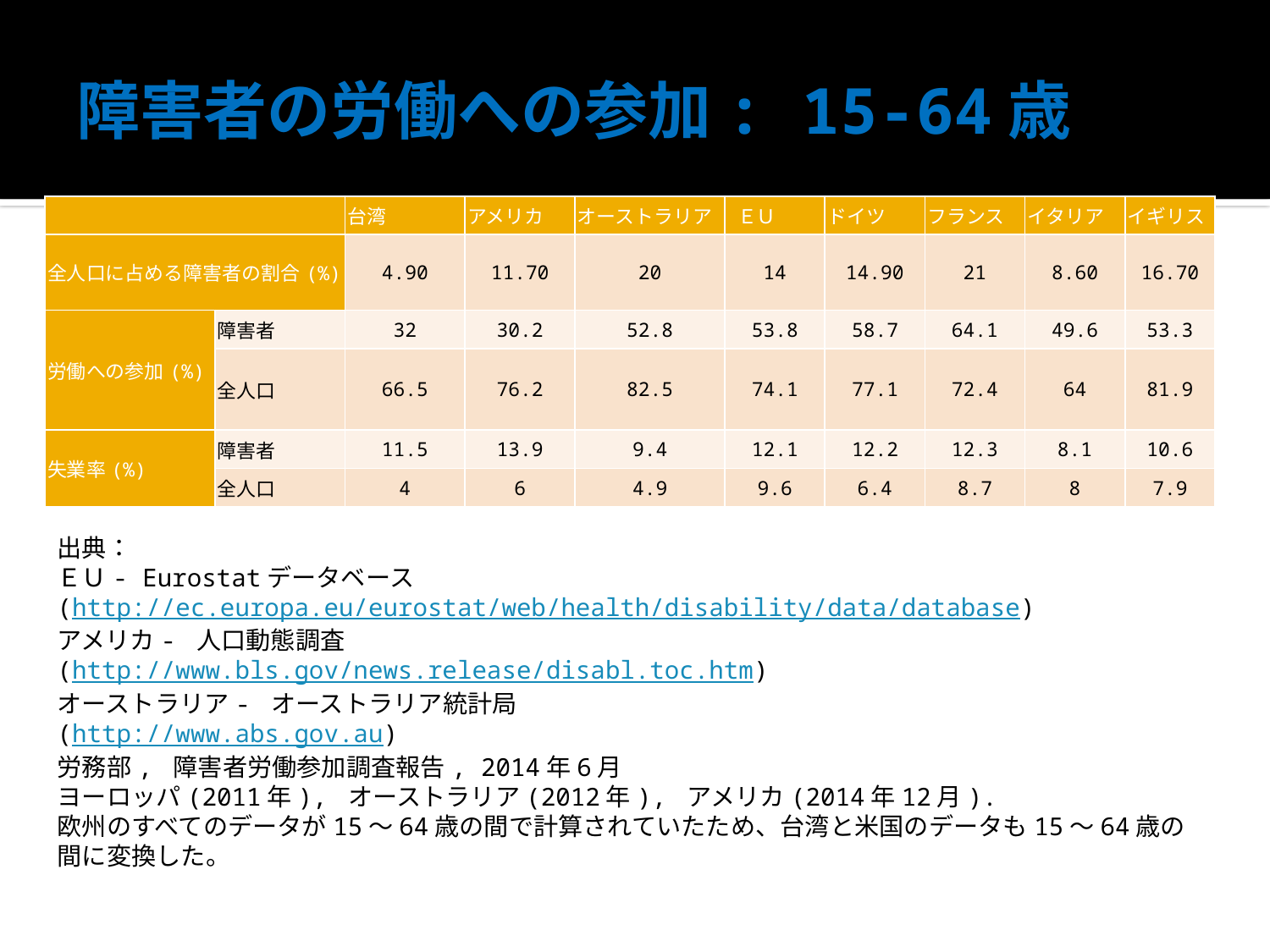

# 障害者の労働への参加: 15-64歳
|  |  | 台湾 | アメリカ | オーストラリア | ＥＵ | ドイツ | フランス | イタリア | イギリス |
| --- | --- | --- | --- | --- | --- | --- | --- | --- | --- |
| 全人口に占める障害者の割合(%) |  | 4.90 | 11.70 | 20 | 14 | 14.90 | 21 | 8.60 | 16.70 |
| 労働への参加(%) | 障害者 | 32 | 30.2 | 52.8 | 53.8 | 58.7 | 64.1 | 49.6 | 53.3 |
|  | 全人口 | 66.5 | 76.2 | 82.5 | 74.1 | 77.1 | 72.4 | 64 | 81.9 |
| 失業率(%) | 障害者 | 11.5 | 13.9 | 9.4 | 12.1 | 12.2 | 12.3 | 8.1 | 10.6 |
|  | 全人口 | 4 | 6 | 4.9 | 9.6 | 6.4 | 8.7 | 8 | 7.9 |

出典：
ＥＵ- Eurostatデータベース
(http://ec.europa.eu/eurostat/web/health/disability/data/database)
アメリカ- 人口動態調査
(http://www.bls.gov/news.release/disabl.toc.htm)
オーストラリア- オーストラリア統計局
(http://www.abs.gov.au)
労務部, 障害者労働参加調査報告, 2014年6月
ヨーロッパ(2011年), オーストラリア(2012年), アメリカ(2014年12月).
欧州のすべてのデータが15～64歳の間で計算されていたため、台湾と米国のデータも15～64歳の間に変換した。